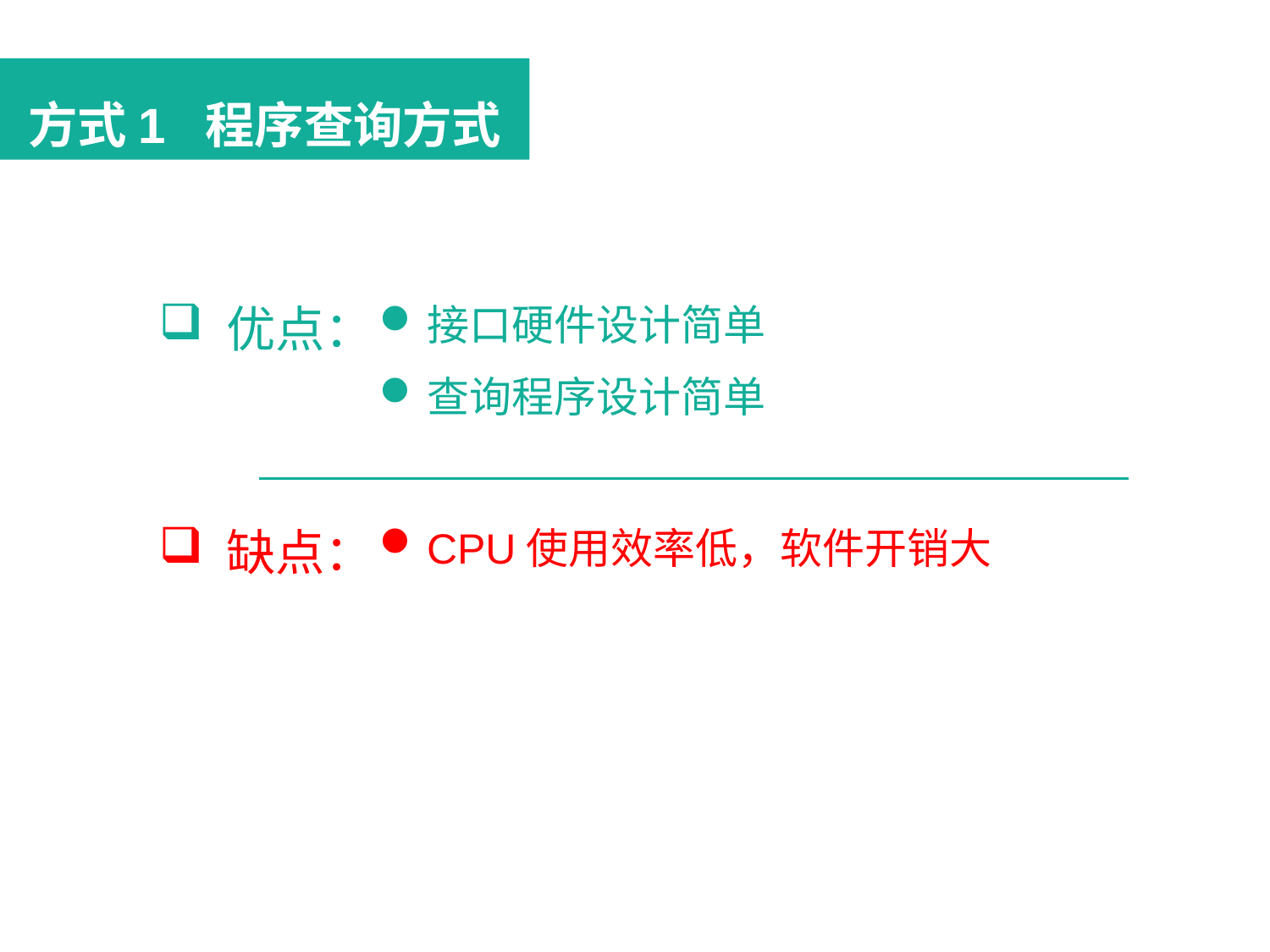

方式1  程序查询方式
 优点：
接口硬件设计简单
查询程序设计简单
 缺点：
CPU使用效率低，软件开销大